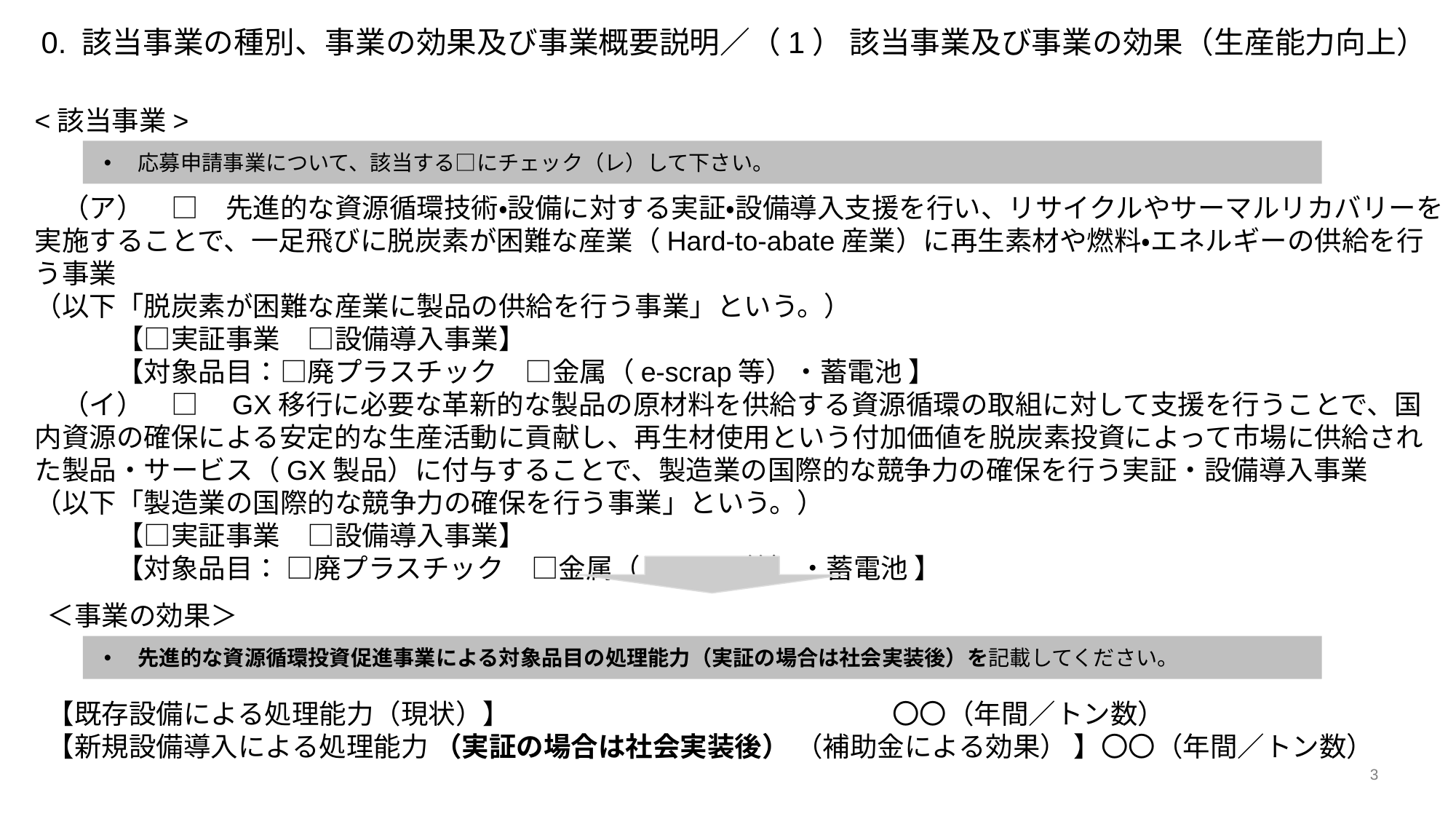

0. 該当事業の種別、事業の効果及び事業概要説明／（1） 該当事業及び事業の効果（生産能力向上）
<該当事業>

　（ア）　□　先進的な資源循環技術・設備に対する実証・設備導入支援を行い、リサイクルやサーマルリカバリーを実施することで、一足飛びに脱炭素が困難な産業（Hard-to-abate産業）に再生素材や燃料・エネルギーの供給を行う事業
（以下「脱炭素が困難な産業に製品の供給を行う事業」という。）
　　　【□実証事業　□設備導入事業】
　　　【対象品目：□廃プラスチック　□金属（e-scrap等）・蓄電池 】
　（イ）　□　GX移行に必要な革新的な製品の原材料を供給する資源循環の取組に対して支援を行うことで、国内資源の確保による安定的な生産活動に貢献し、再生材使用という付加価値を脱炭素投資によって市場に供給された製品・サービス（GX製品）に付与することで、製造業の国際的な競争力の確保を行う実証・設備導入事業
（以下「製造業の国際的な競争力の確保を行う事業」という。）
　　　【□実証事業　□設備導入事業】
　　　【対象品目： □廃プラスチック　□金属（e-scrap等）・蓄電池 】
応募申請事業について、該当する□にチェック（レ）して下さい。

＜事業の効果＞

【既存設備による処理能力（現状）】　　　　　　　　　　　　　　〇〇（年間／トン数）
【新規設備導入による処理能力 （実証の場合は社会実装後） （補助金による効果） 】〇〇（年間／トン数）
先進的な資源循環投資促進事業による対象品目の処理能力（実証の場合は社会実装後）を記載してください。